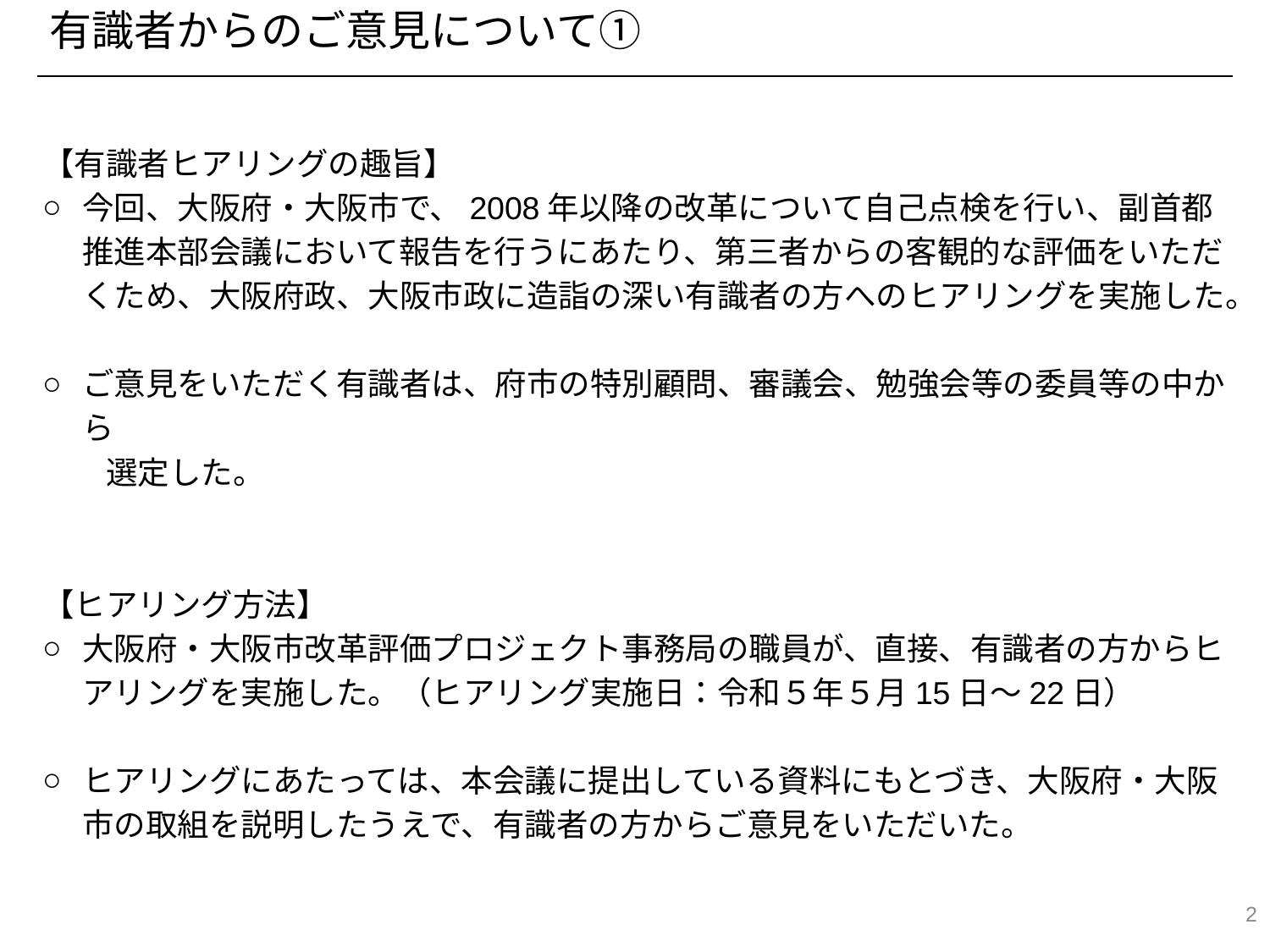

有識者からのご意見について①
【有識者ヒアリングの趣旨】
今回、大阪府・大阪市で、2008年以降の改革について自己点検を行い、副首都推進本部会議において報告を行うにあたり、第三者からの客観的な評価をいただくため、大阪府政、大阪市政に造詣の深い有識者の方へのヒアリングを実施した。

ご意見をいただく有識者は、府市の特別顧問、審議会、勉強会等の委員等の中から
　　選定した。

【ヒアリング方法】
大阪府・大阪市改革評価プロジェクト事務局の職員が、直接、有識者の方からヒアリングを実施した。（ヒアリング実施日：令和５年５月15日～22日）

ヒアリングにあたっては、本会議に提出している資料にもとづき、大阪府・大阪市の取組を説明したうえで、有識者の方からご意見をいただいた。

2